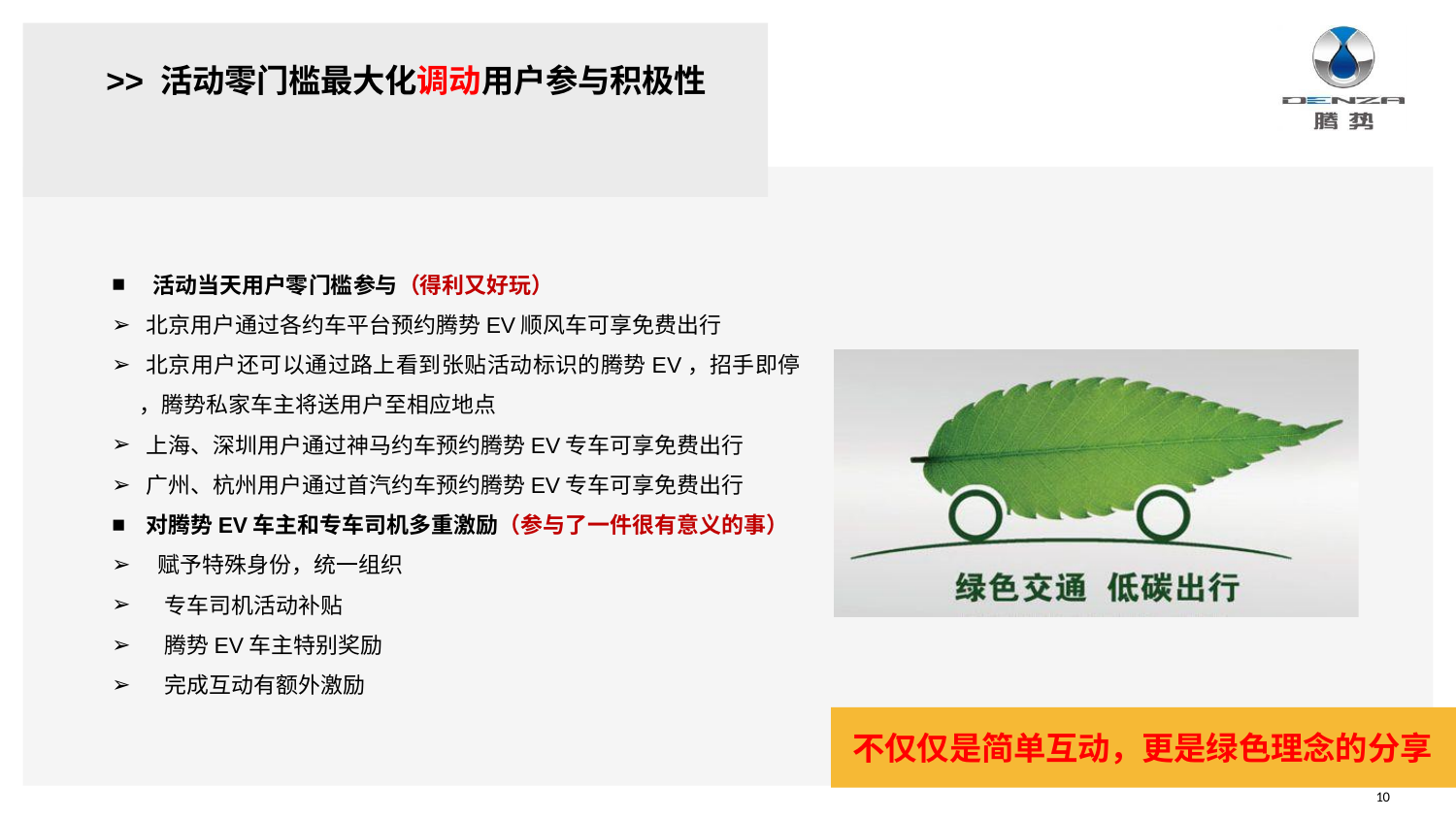

# >> 活动零门槛最大化调动用户参与积极性

活动当天用户零门槛参与（得利又好玩）
北京用户通过各约车平台预约腾势EV顺风车可享免费出行
北京用户还可以通过路上看到张贴活动标识的腾势EV，招手即停
，腾势私家车主将送用户至相应地点
上海、深圳用户通过神马约车预约腾势EV专车可享免费出行
广州、杭州用户通过首汽约车预约腾势EV专车可享免费出行
对腾势EV车主和专车司机多重激励（参与了一件很有意义的事）
赋予特殊身份，统一组织
专车司机活动补贴
腾势EV车主特别奖励
完成互动有额外激励

不仅仅是简单互动，更是绿色理念的分享

10